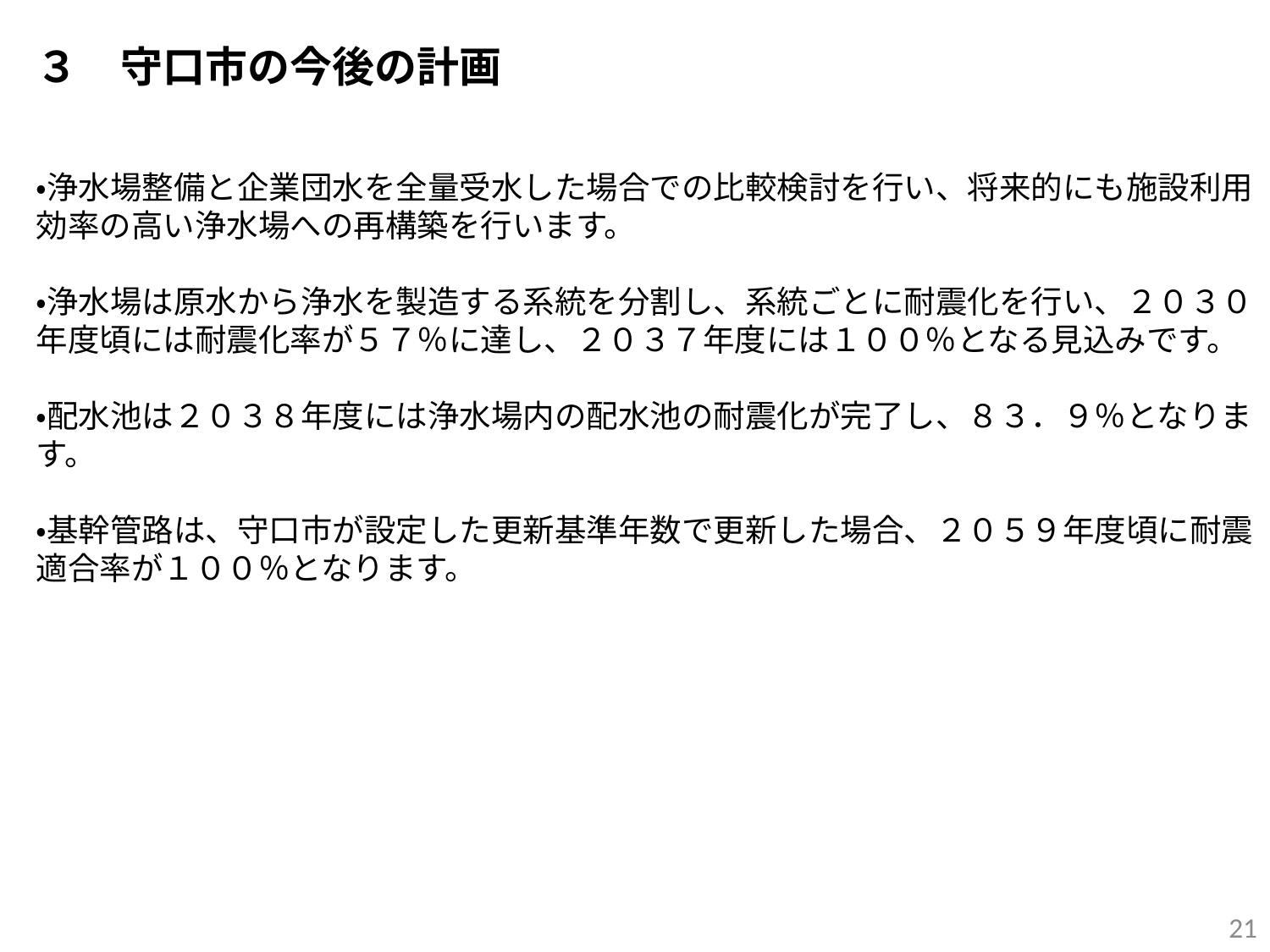

３　守口市の今後の計画

・浄水場整備と企業団水を全量受水した場合での比較検討を行い、将来的にも施設利用効率の高い浄水場への再構築を行います。

・浄水場は原水から浄水を製造する系統を分割し、系統ごとに耐震化を行い、２０３０年度頃には耐震化率が５７％に達し、２０３７年度には１００％となる見込みです。

・配水池は２０３８年度には浄水場内の配水池の耐震化が完了し、８３．９％となります。

・基幹管路は、守口市が設定した更新基準年数で更新した場合、２０５９年度頃に耐震適合率が１００％となります。

21